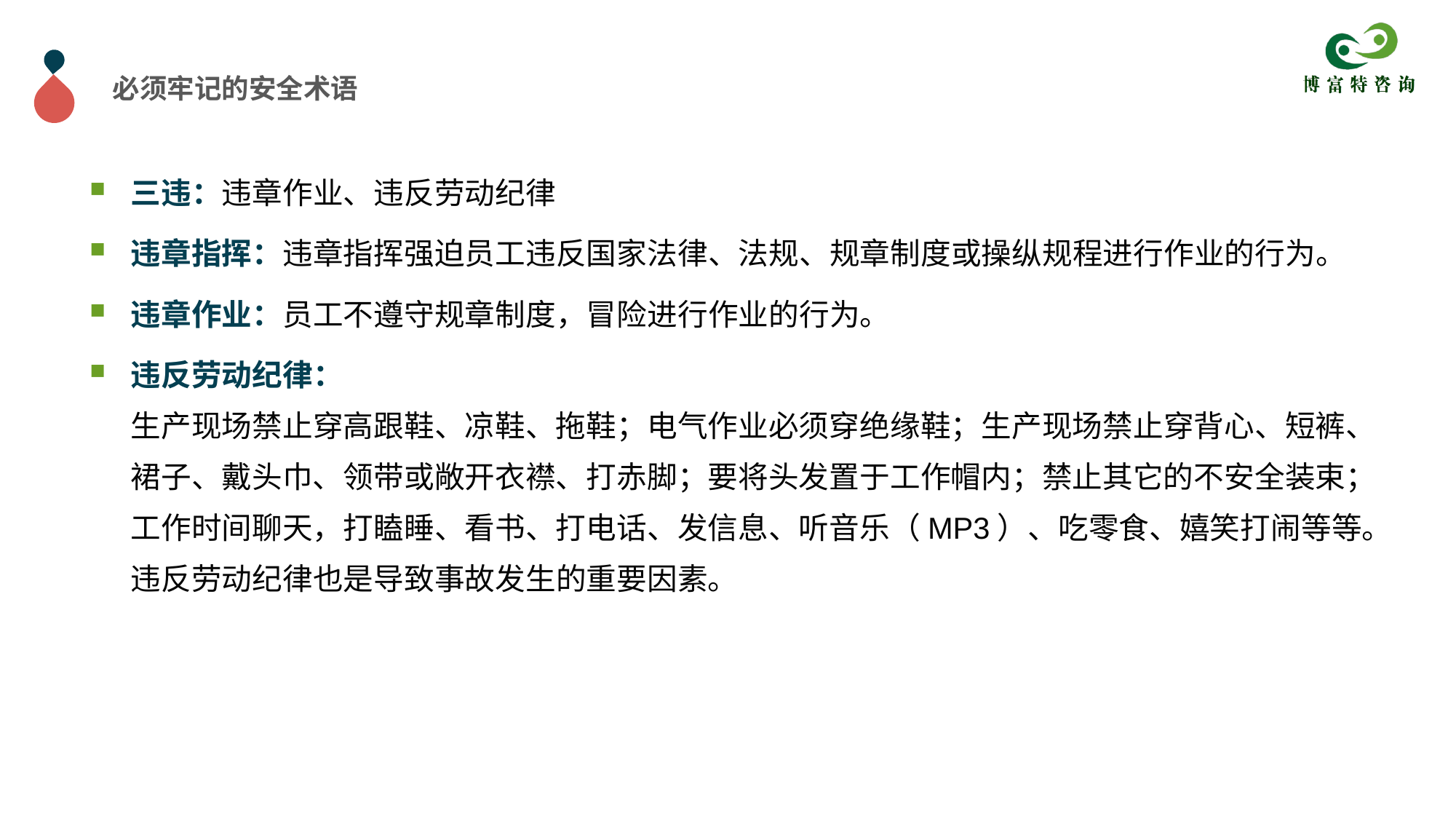

必须牢记的安全术语
三违：违章作业、违反劳动纪律
违章指挥：违章指挥强迫员工违反国家法律、法规、规章制度或操纵规程进行作业的行为。
违章作业：员工不遵守规章制度，冒险进行作业的行为。
违反劳动纪律：
生产现场禁止穿高跟鞋、凉鞋、拖鞋；电气作业必须穿绝缘鞋；生产现场禁止穿背心、短裤、裙子、戴头巾、领带或敞开衣襟、打赤脚；要将头发置于工作帽内；禁止其它的不安全装束；工作时间聊天，打瞌睡、看书、打电话、发信息、听音乐（MP3）、吃零食、嬉笑打闹等等。违反劳动纪律也是导致事故发生的重要因素。